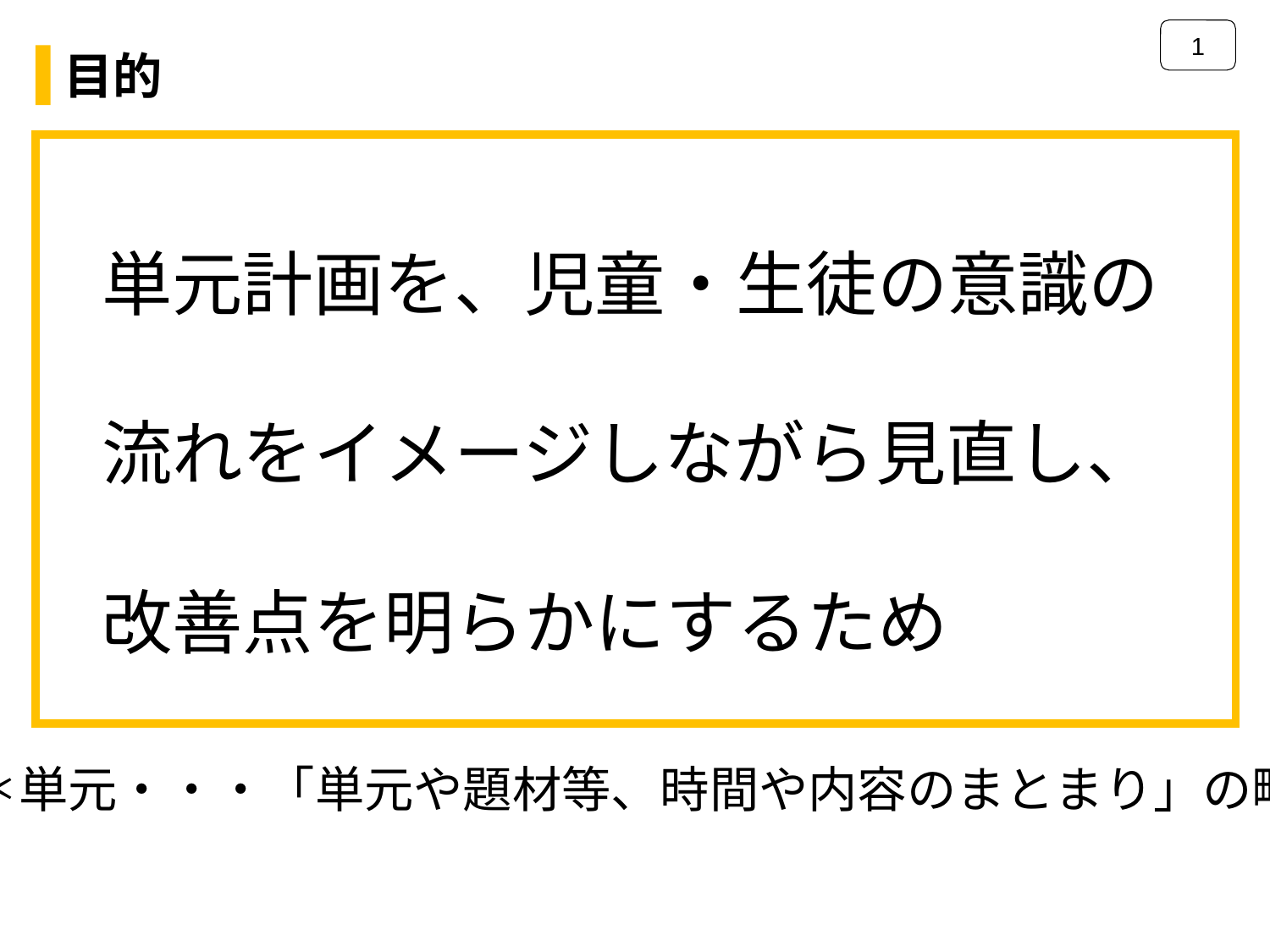

1
目的

単元計画を、児童・生徒の意識の
流れをイメージしながら見直し、
改善点を明らかにするため
＊単元・・・「単元や題材等、時間や内容のまとまり」の略